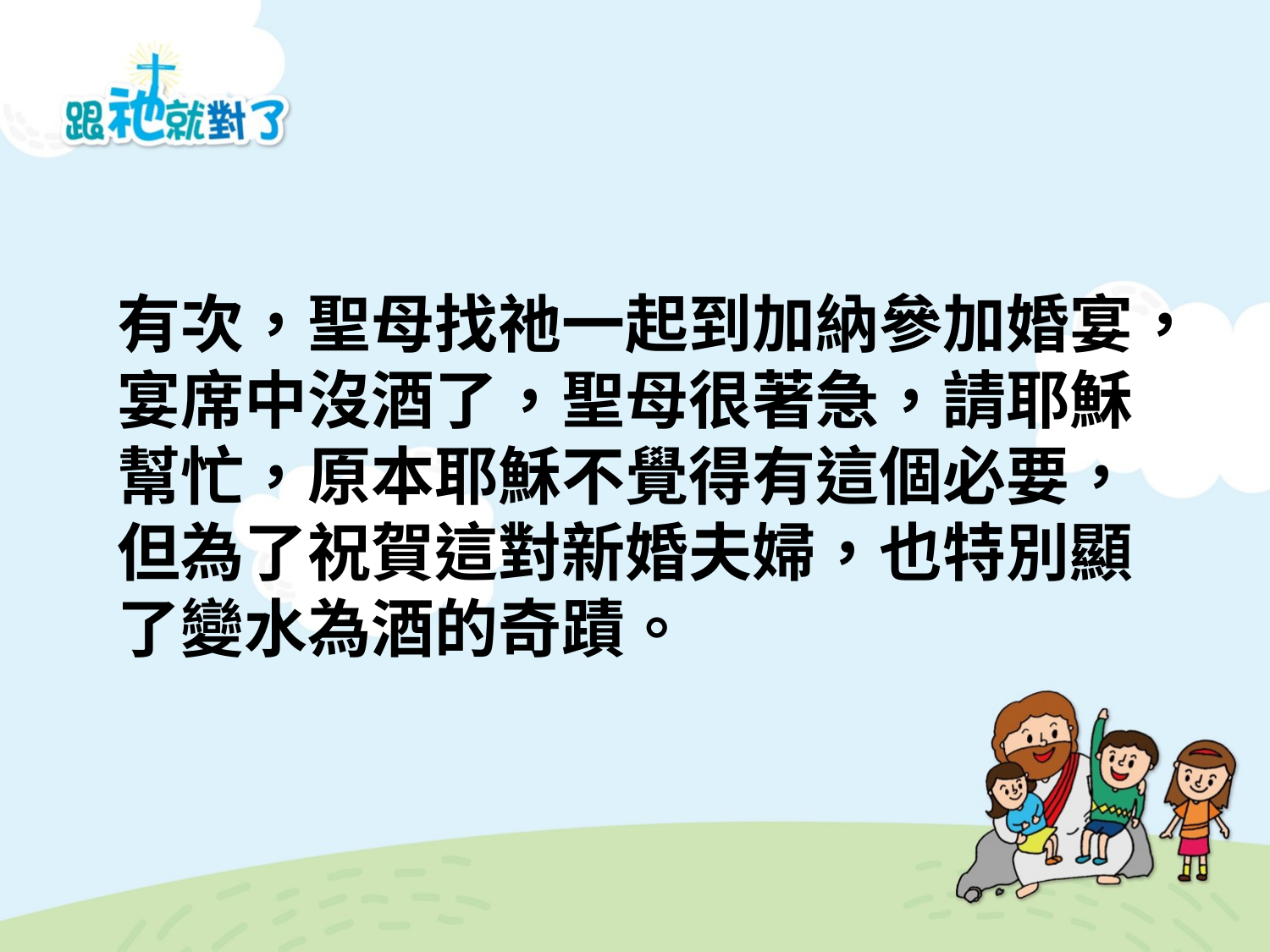

有次，聖母找祂一起到加納參加婚宴，宴席中沒酒了，聖母很著急，請耶穌幫忙，原本耶穌不覺得有這個必要，但為了祝賀這對新婚夫婦，也特別顯了變水為酒的奇蹟。